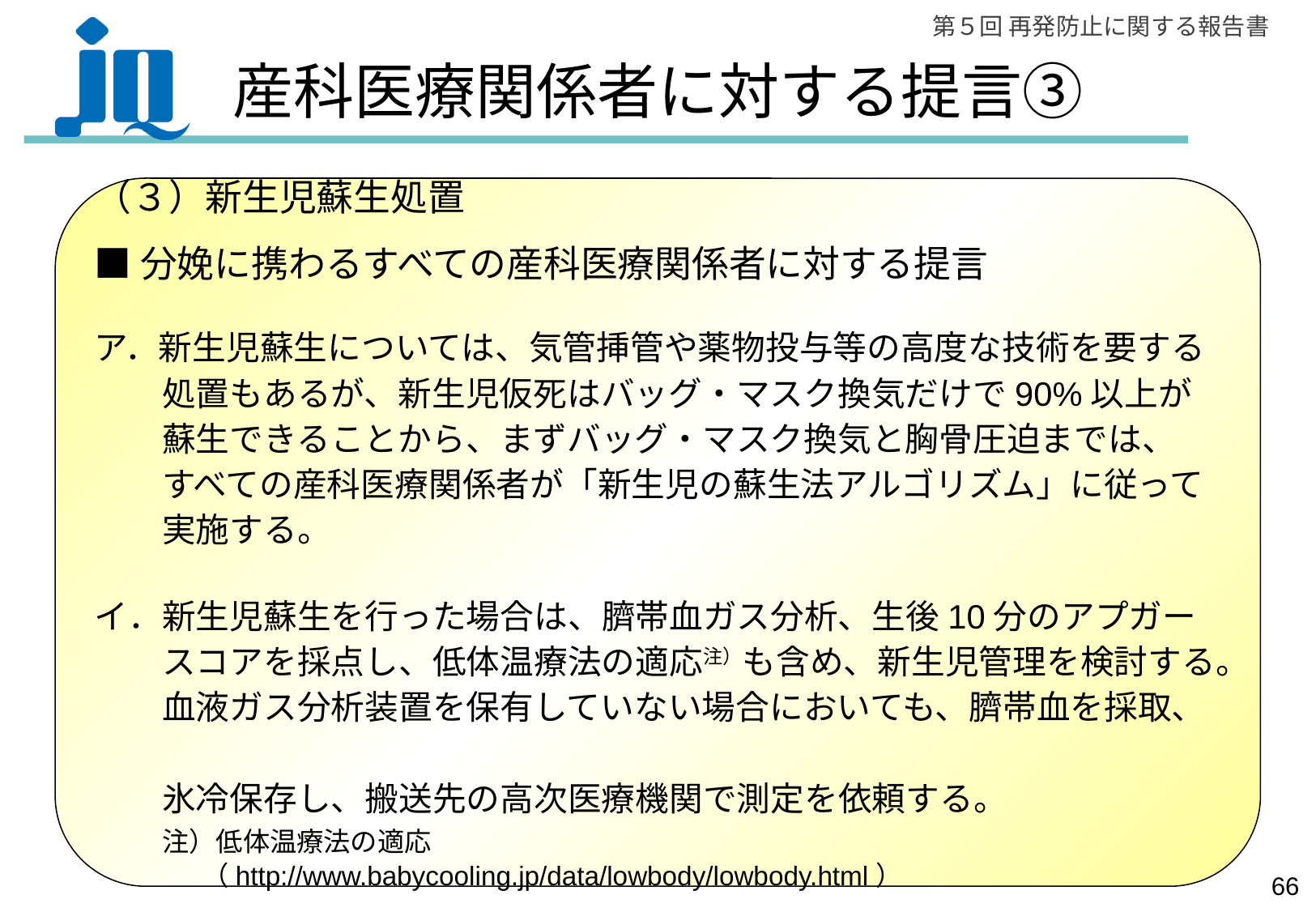

# 産科医療関係者に対する提言③
（３）新生児蘇生処置

■分娩に携わるすべての産科医療関係者に対する提言

ア．新生児蘇生については、気管挿管や薬物投与等の高度な技術を要する
　　処置もあるが、新生児仮死はバッグ・マスク換気だけで90%以上が
　　蘇生できることから、まずバッグ・マスク換気と胸骨圧迫までは、
　　すべての産科医療関係者が「新生児の蘇生法アルゴリズム」に従って
　　実施する。

イ．新生児蘇生を行った場合は、臍帯血ガス分析、生後10分のアプガー
　　スコアを採点し、低体温療法の適応注）も含め、新生児管理を検討する。
　　血液ガス分析装置を保有していない場合においても、臍帯血を採取、
　　氷冷保存し、搬送先の高次医療機関で測定を依頼する。
　　注）低体温療法の適応
　　　　（http://www.babycooling.jp/data/lowbody/lowbody.html）
66